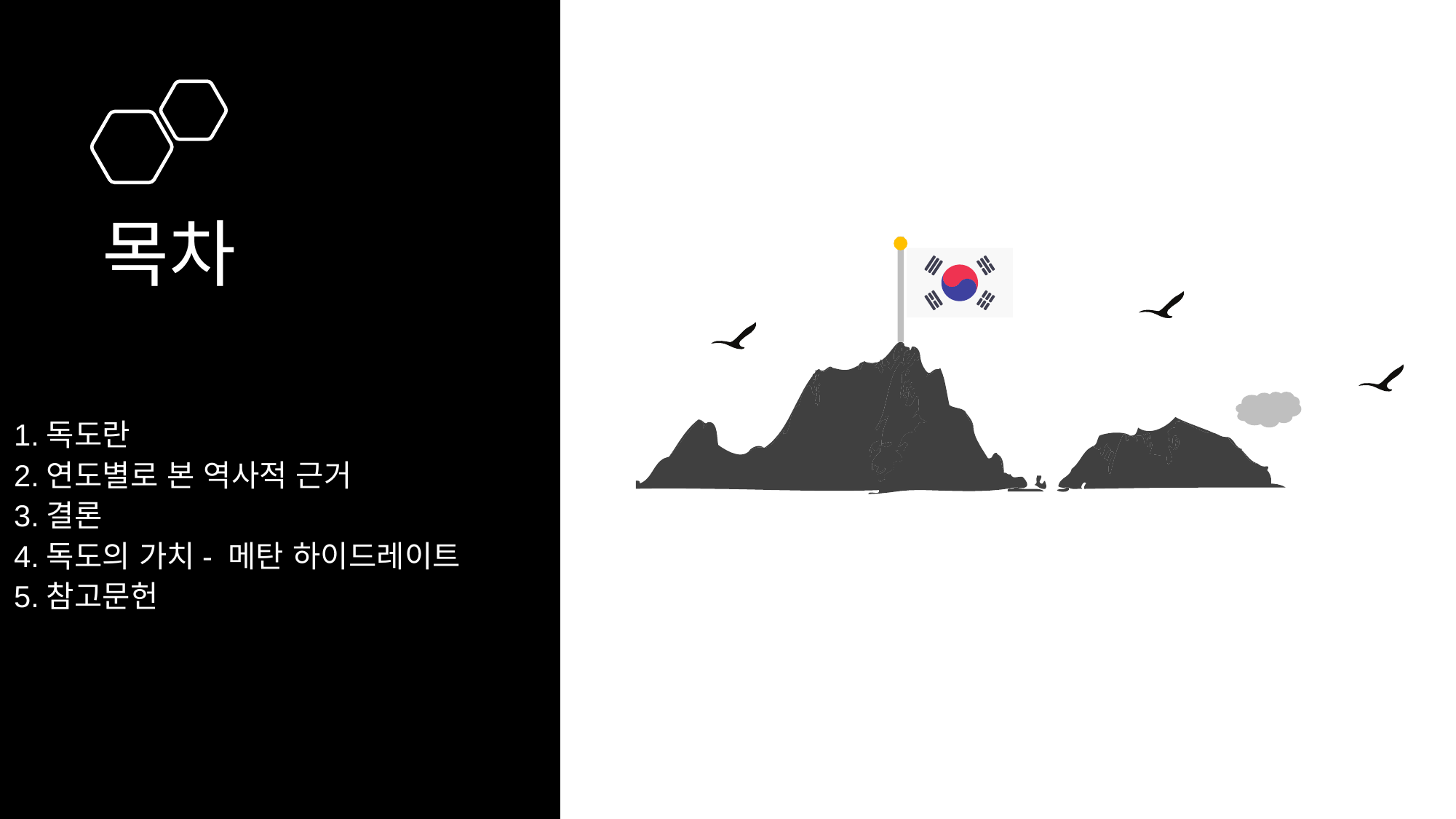

# 목차

1.독도란
2.연도별로 본 역사적 근거
3.결론
4.독도의 가치- 메탄 하이드레이트
5.참고문헌